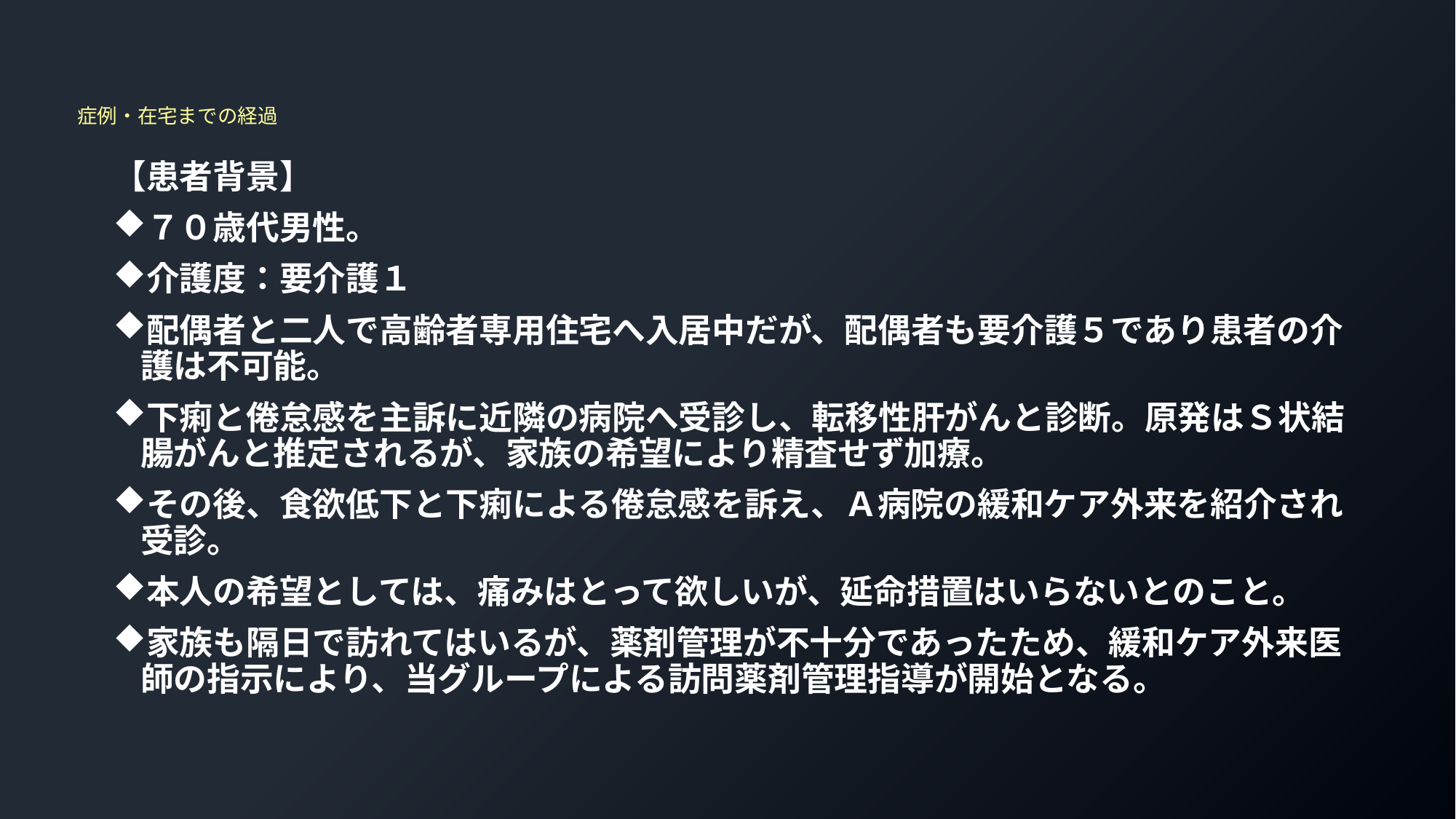

# 症例・在宅までの経過
【患者背景】
７０歳代男性。
介護度：要介護１
配偶者と二人で高齢者専用住宅へ入居中だが、配偶者も要介護５であり患者の介護は不可能。
下痢と倦怠感を主訴に近隣の病院へ受診し、転移性肝がんと診断。原発はＳ状結腸がんと推定されるが、家族の希望により精査せず加療。
その後、食欲低下と下痢による倦怠感を訴え、Ａ病院の緩和ケア外来を紹介され受診。
本人の希望としては、痛みはとって欲しいが、延命措置はいらないとのこと。
家族も隔日で訪れてはいるが、薬剤管理が不十分であったため、緩和ケア外来医師の指示により、当グループによる訪問薬剤管理指導が開始となる。